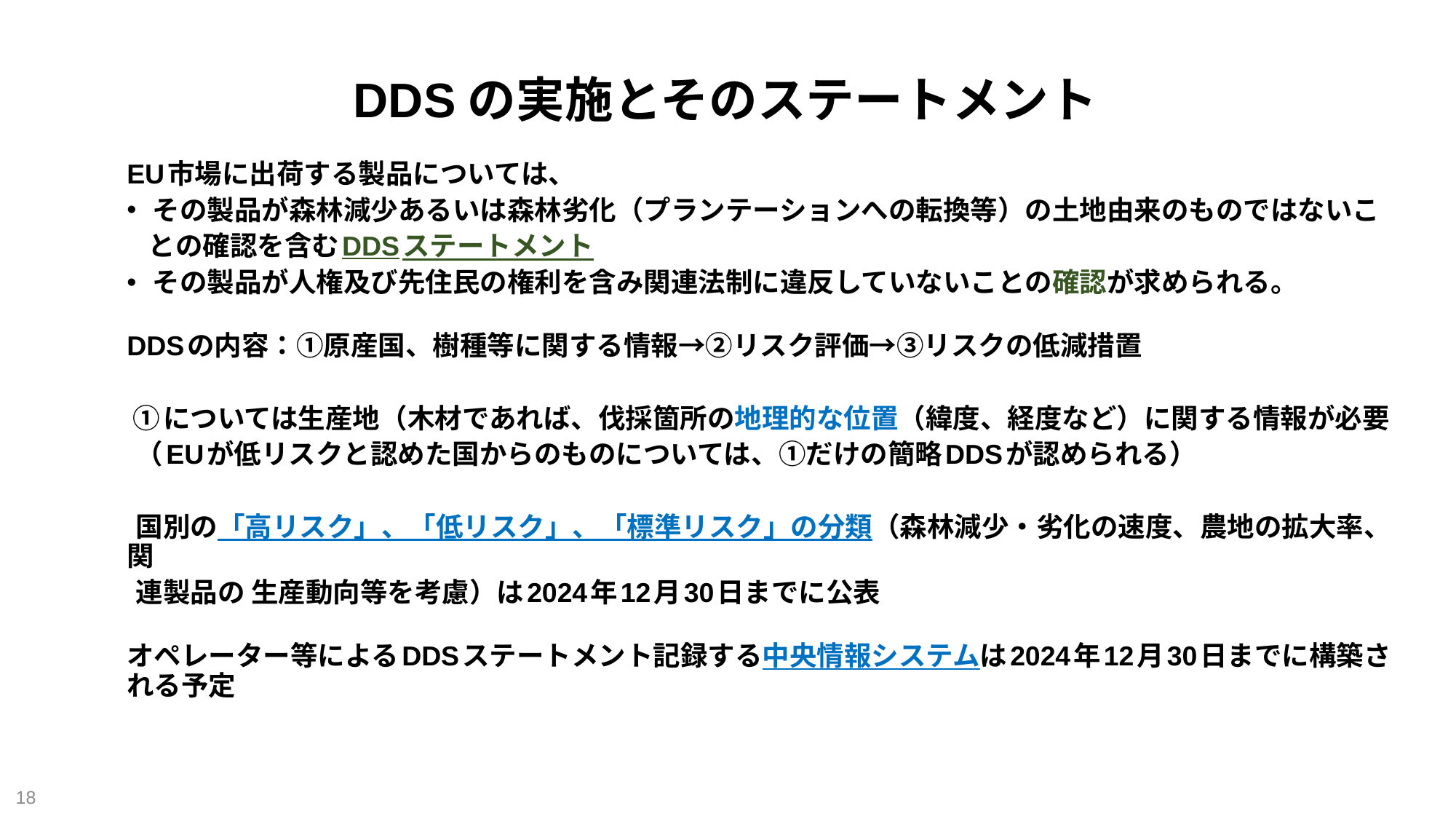

# DDSの実施とそのステートメント
EU市場に出荷する製品については、
その製品が森林減少あるいは森林劣化（プランテーションへの転換等）の土地由来のものではないこ
   との確認を含むDDSステートメント
その製品が人権及び先住民の権利を含み関連法制に違反していないことの確認が求められる。

DDSの内容：①原産国、樹種等に関する情報→②リスク評価→③リスクの低減措置

 ①については生産地（木材であれば、伐採箇所の地理的な位置（緯度、経度など）に関する情報が必要
 （EUが低リスクと認めた国からのものについては、①だけの簡略DDSが認められる）

 国別の「高リスク」、「低リスク」、「標準リスク」の分類（森林減少・劣化の速度、農地の拡大率、関
 連製品の 生産動向等を考慮）は2024年12月30日までに公表

オペレーター等によるDDSステートメント記録する中央情報システムは2024年12月30日までに構築される予定
18